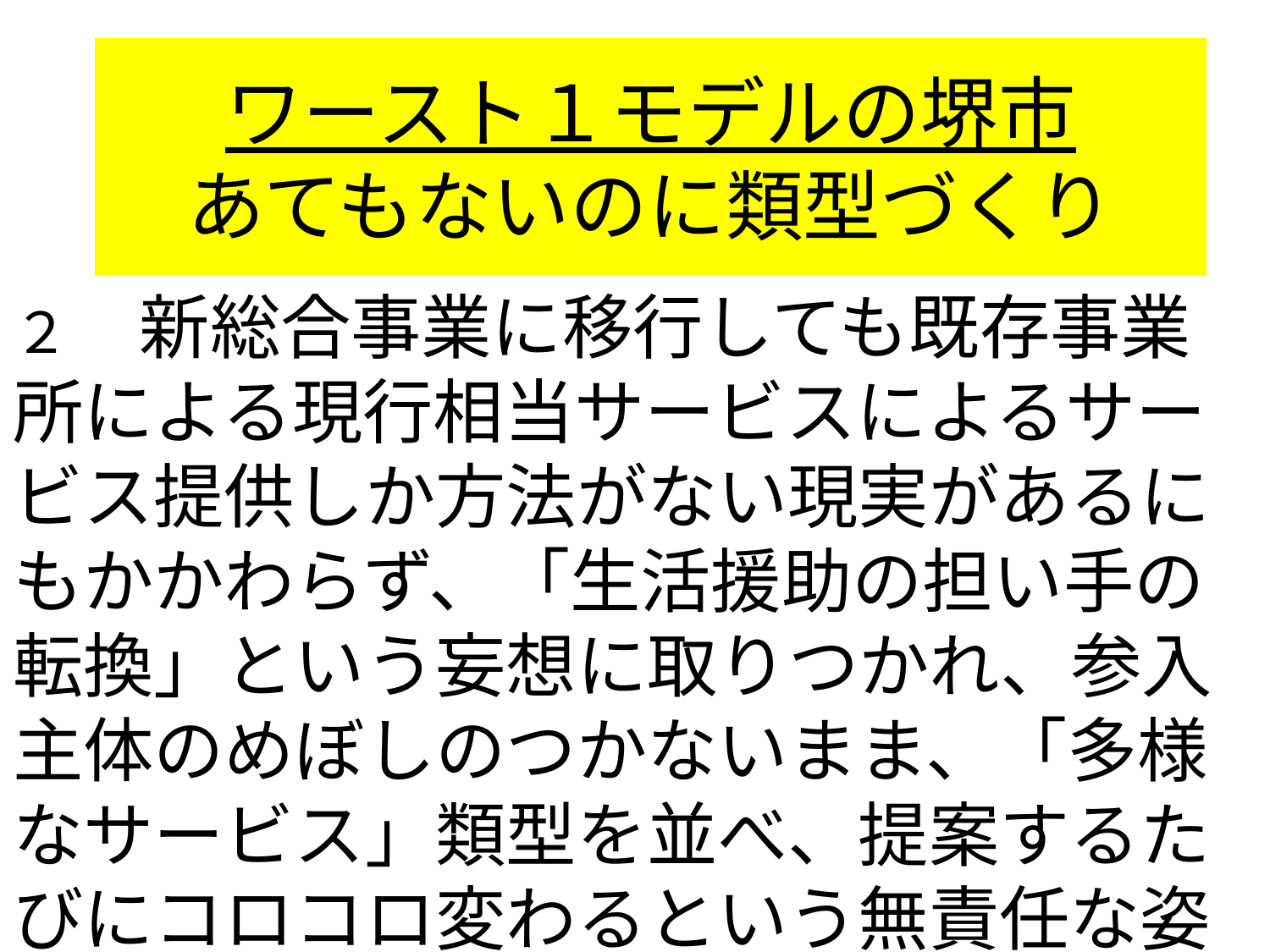

# ワースト１モデルの堺市 あてもないのに類型づくり
２　新総合事業に移行しても既存事業所による現行相当サービスによるサービス提供しか方法がない現実があるにもかかわらず、「生活援助の担い手の転換」という妄想に取りつかれ、参入主体のめぼしのつかないまま、「多様なサービス」類型を並べ、提案するたびにコロコロ変わるという無責任な姿勢